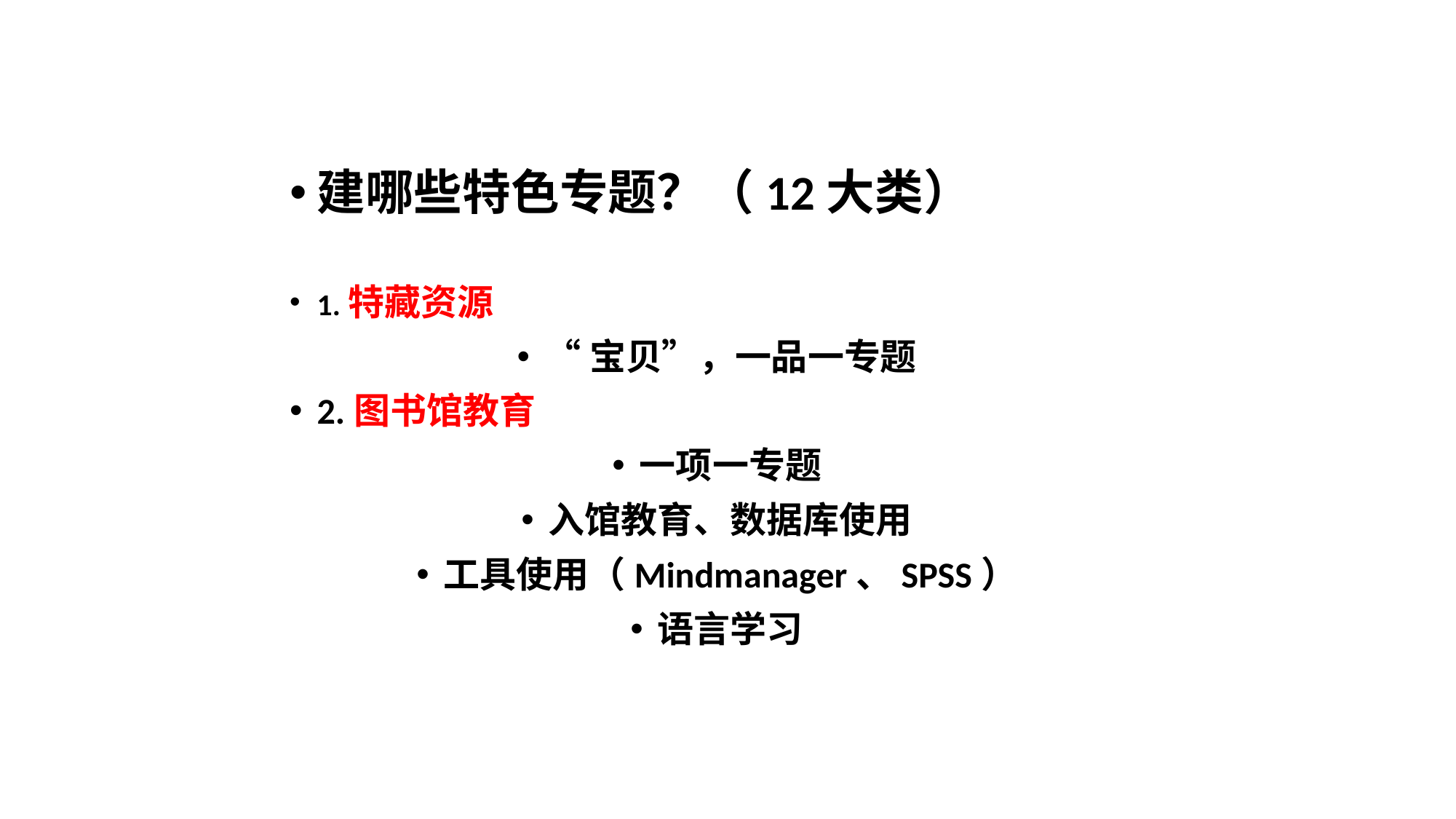

#
建哪些特色专题？（12大类）

1.特藏资源
“宝贝”，一品一专题
2.图书馆教育
一项一专题
入馆教育、数据库使用
工具使用（Mindmanager、SPSS）
语言学习